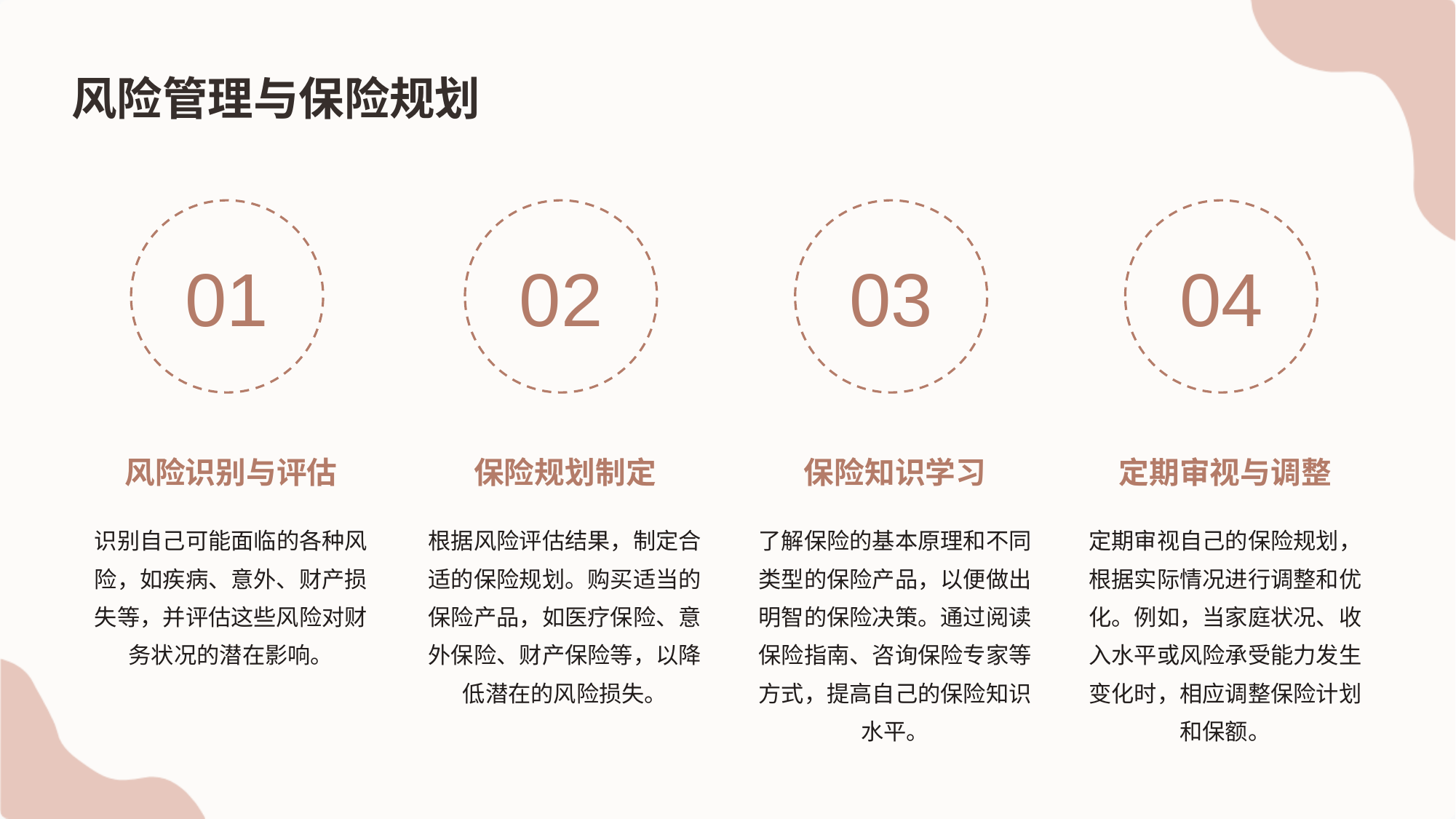

风险管理与保险规划

01
02
03
04
风险识别与评估
保险规划制定
保险知识学习
定期审视与调整
识别自己可能面临的各种风险，如疾病、意外、财产损失等，并评估这些风险对财务状况的潜在影响。
根据风险评估结果，制定合适的保险规划。购买适当的保险产品，如医疗保险、意外保险、财产保险等，以降低潜在的风险损失。
了解保险的基本原理和不同类型的保险产品，以便做出明智的保险决策。通过阅读保险指南、咨询保险专家等方式，提高自己的保险知识水平。
定期审视自己的保险规划，根据实际情况进行调整和优化。例如，当家庭状况、收入水平或风险承受能力发生变化时，相应调整保险计划和保额。